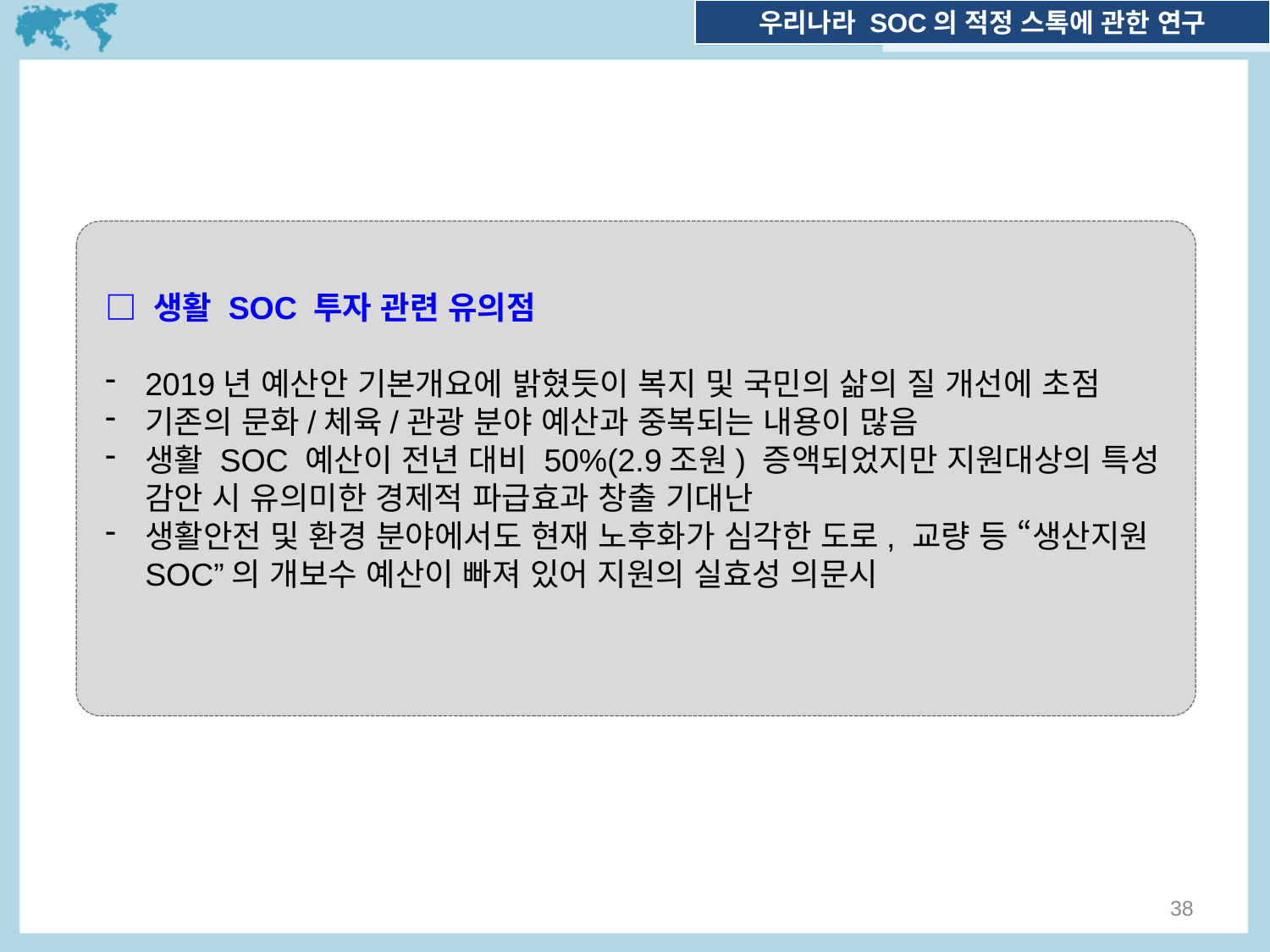

□ 생활 SOC 투자 관련 유의점

2019년 예산안 기본개요에 밝혔듯이 복지 및 국민의 삶의 질 개선에 초점
기존의 문화/체육/관광 분야 예산과 중복되는 내용이 많음
생활 SOC 예산이 전년 대비 50%(2.9조원) 증액되었지만 지원대상의 특성 감안 시 유의미한 경제적 파급효과 창출 기대난
생활안전 및 환경 분야에서도 현재 노후화가 심각한 도로, 교량 등 “생산지원 SOC”의 개보수 예산이 빠져 있어 지원의 실효성 의문시

38